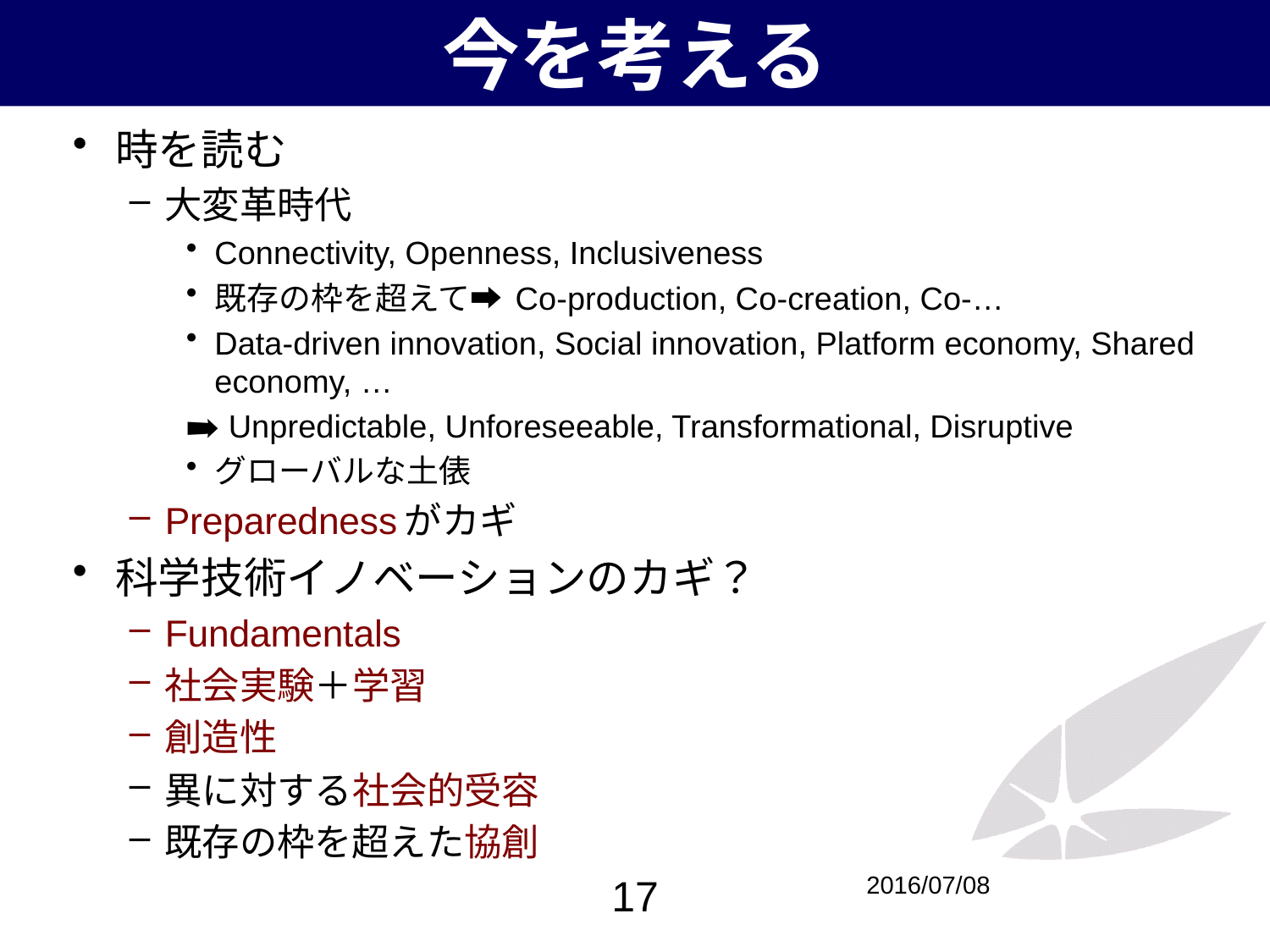

# 今を考える
時を読む
大変革時代
Connectivity, Openness, Inclusiveness
既存の枠を超えて➡ Co-production, Co-creation, Co-…
Data-driven innovation, Social innovation, Platform economy, Shared economy, …
➡ Unpredictable, Unforeseeable, Transformational, Disruptive
グローバルな土俵
Preparednessがカギ
科学技術イノベーションのカギ？
Fundamentals
社会実験＋学習
創造性
異に対する社会的受容
既存の枠を超えた協創
17
2016/07/08